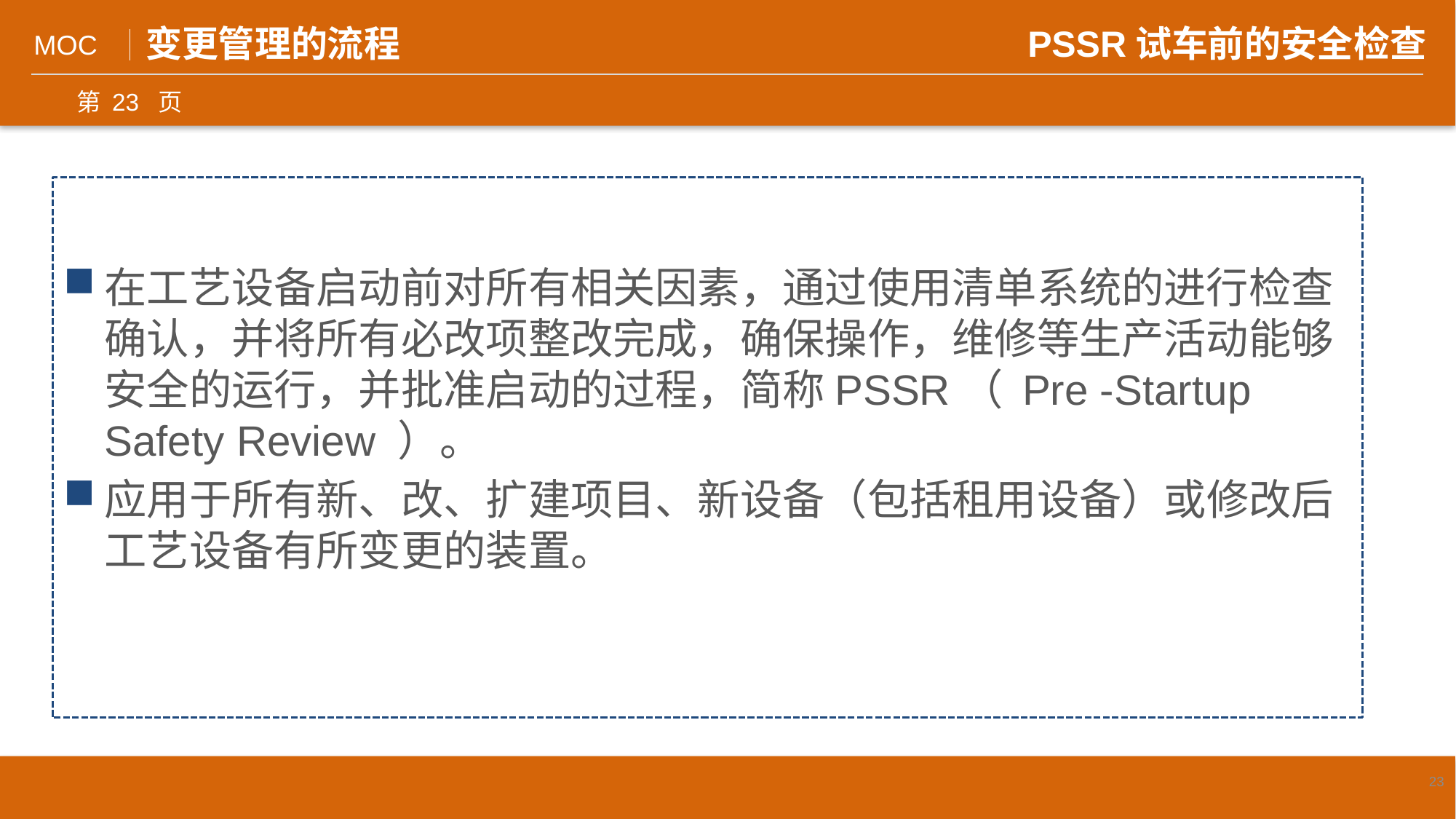

变更管理的流程
PSSR试车前的安全检查
在工艺设备启动前对所有相关因素，通过使用清单系统的进行检查确认，并将所有必改项整改完成，确保操作，维修等生产活动能够安全的运行，并批准启动的过程，简称PSSR（ Pre -Startup Safety Review ）。
应用于所有新、改、扩建项目、新设备（包括租用设备）或修改后工艺设备有所变更的装置。

23